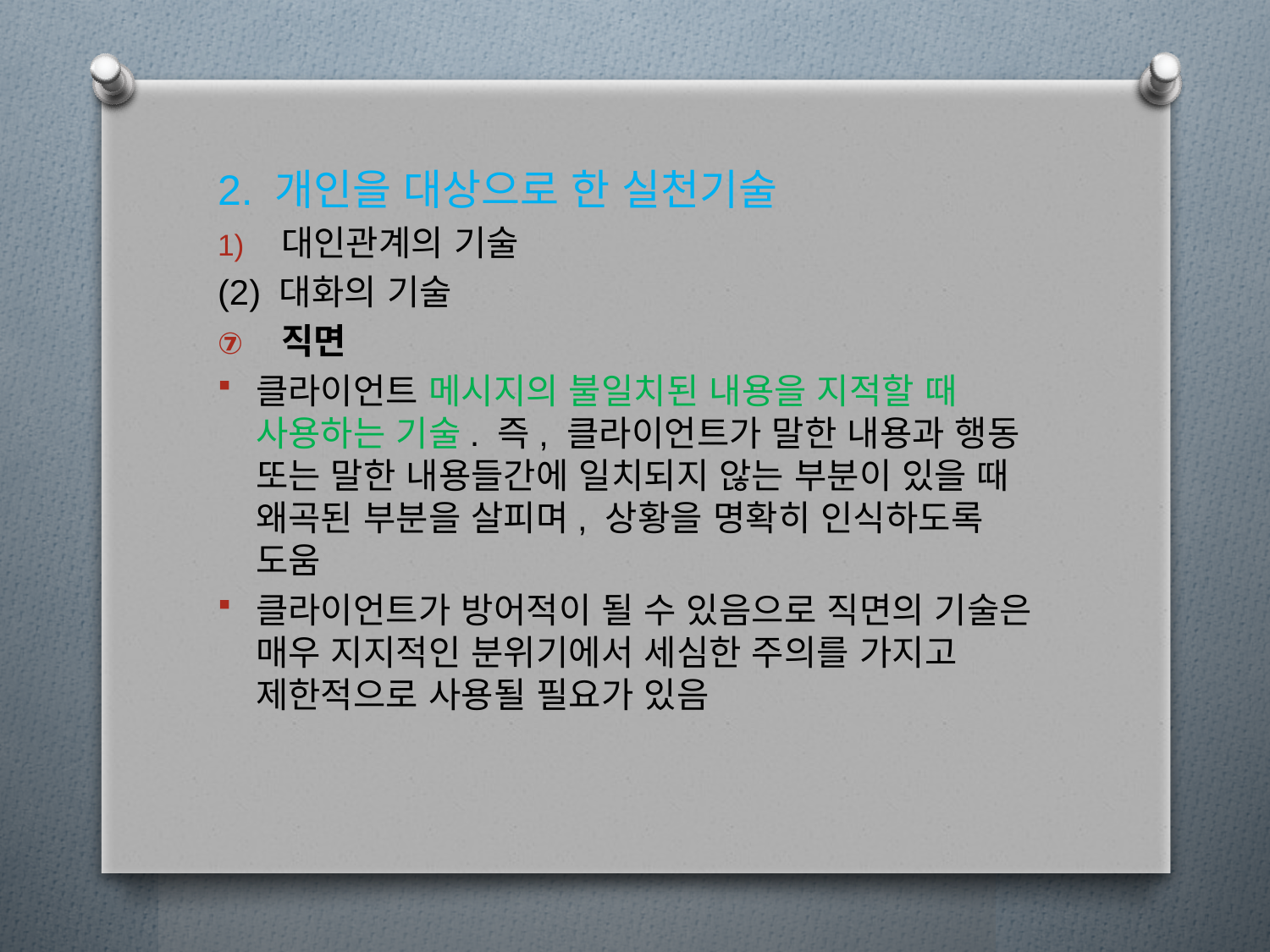

2. 개인을 대상으로 한 실천기술
대인관계의 기술
(2) 대화의 기술
직면
클라이언트 메시지의 불일치된 내용을 지적할 때 사용하는 기술. 즉, 클라이언트가 말한 내용과 행동 또는 말한 내용들간에 일치되지 않는 부분이 있을 때 왜곡된 부분을 살피며, 상황을 명확히 인식하도록 도움
클라이언트가 방어적이 될 수 있음으로 직면의 기술은 매우 지지적인 분위기에서 세심한 주의를 가지고 제한적으로 사용될 필요가 있음